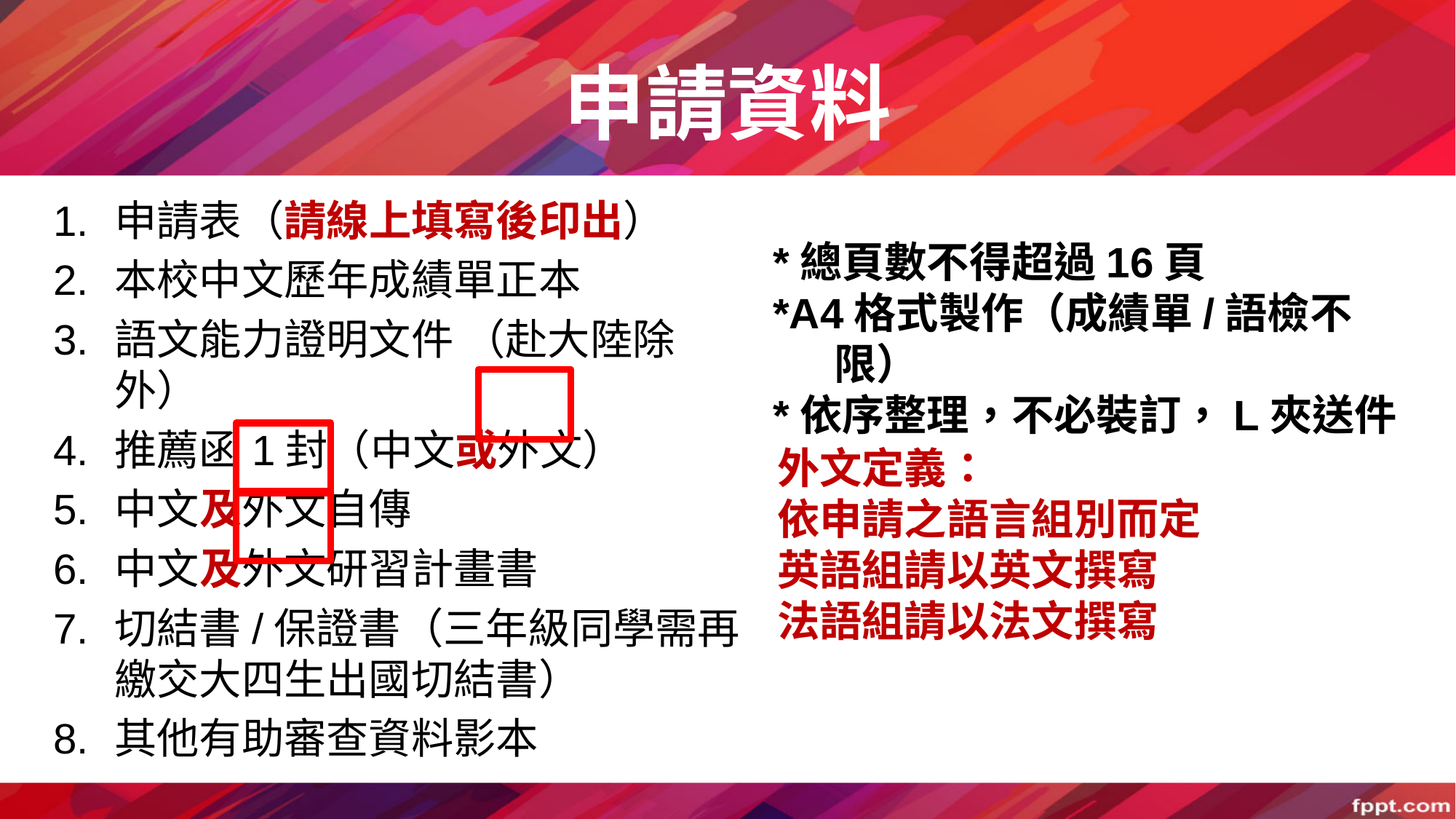

# 申請資料
申請表（請線上填寫後印出）
本校中文歷年成績單正本
語文能力證明文件 （赴大陸除外）
推薦函1封（中文或外文）
中文及外文自傳
中文及外文研習計畫書
切結書/保證書（三年級同學需再繳交大四生出國切結書）
其他有助審查資料影本

*總頁數不得超過16頁
*A4格式製作（成績單/語檢不限）
*依序整理，不必裝訂，L夾送件

外文定義：
依申請之語言組別而定
英語組請以英文撰寫
法語組請以法文撰寫